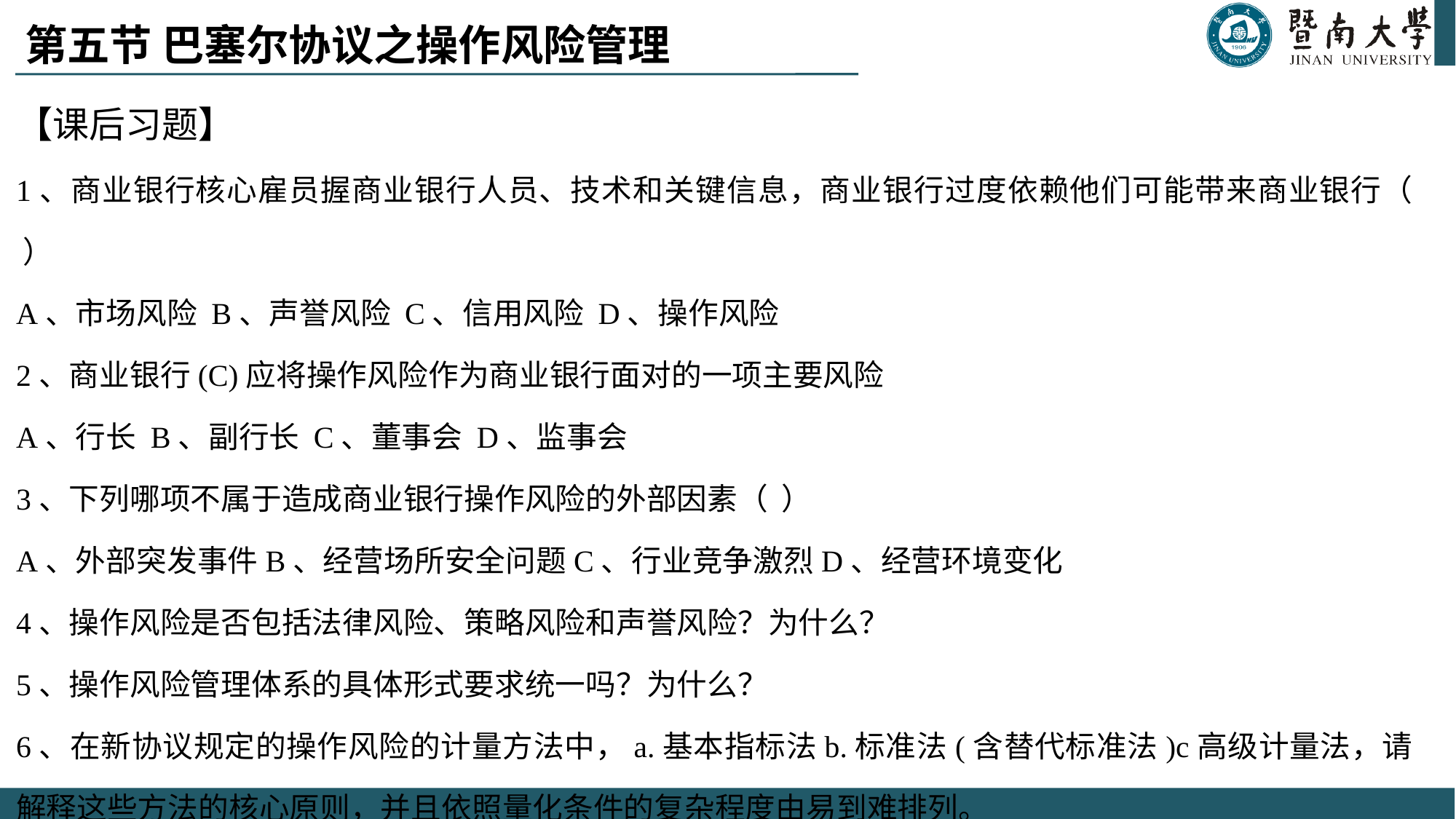

# 第五节 巴塞尔协议之操作风险管理
【课后习题】
1、商业银行核心雇员握商业银行人员、技术和关键信息，商业银行过度依赖他们可能带来商业银行（  ）
A、市场风险 B、声誉风险 C、信用风险 D、操作风险
2、商业银行(C)应将操作风险作为商业银行面对的一项主要风险
A、行长 B、副行长 C、董事会 D、监事会
3、下列哪项不属于造成商业银行操作风险的外部因素（  ）
A、外部突发事件B、经营场所安全问题C、行业竞争激烈D、经营环境变化
4、操作风险是否包括法律风险、策略风险和声誉风险？为什么？
5、操作风险管理体系的具体形式要求统一吗？为什么？
6、在新协议规定的操作风险的计量方法中，a.基本指标法b.标准法(含替代标准法)c高级计量法，请解释这些方法的核心原则，并且依照量化条件的复杂程度由易到难排列。